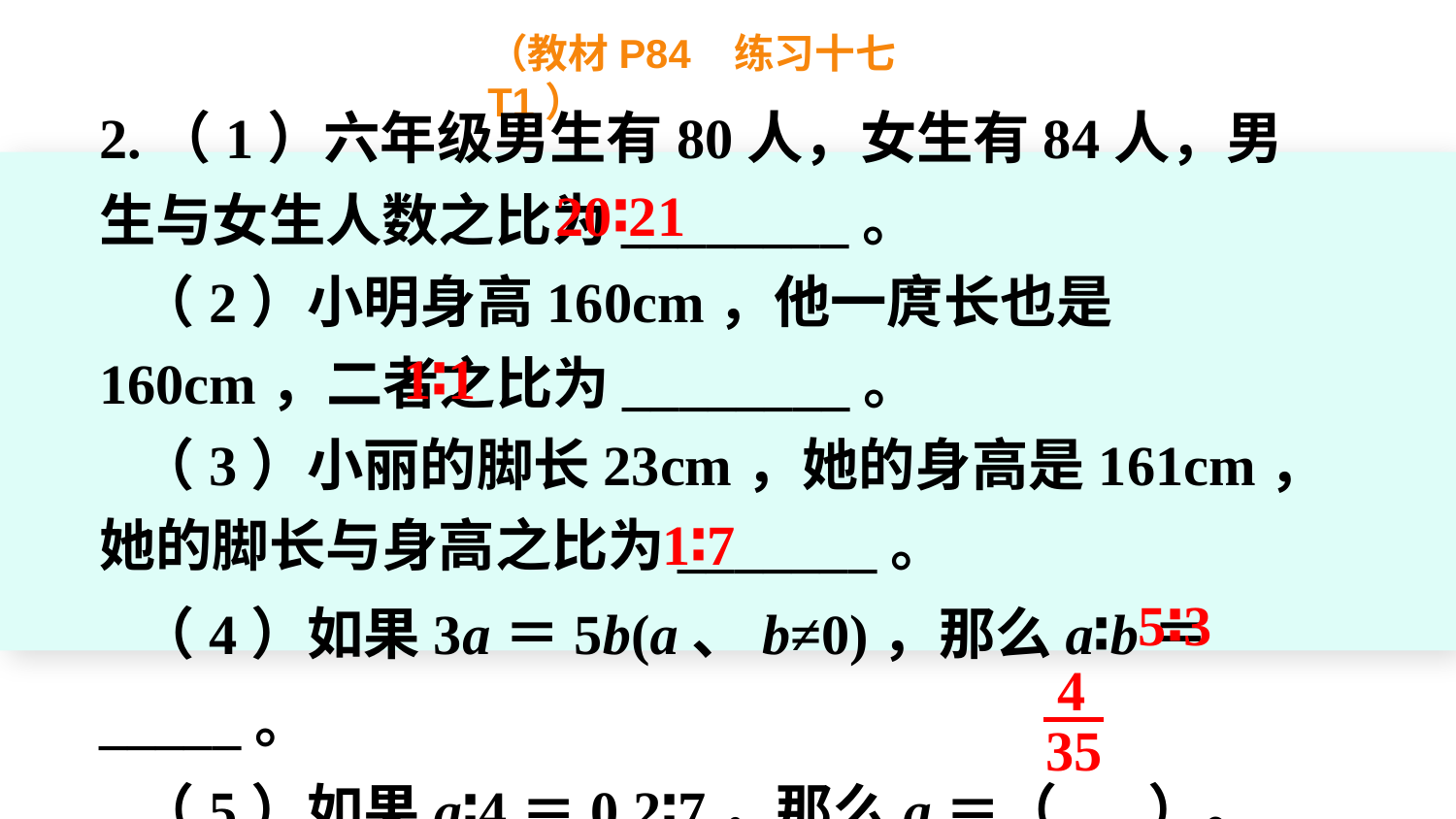

（教材P84   练习十七T1）
2.（1）六年级男生有80人，女生有84人，男生与女生人数之比为________。
  （2）小明身高160cm，他一庹长也是160cm，二者之比为________。
  （3）小丽的脚长23cm，她的身高是161cm，她的脚长与身高之比为_______。
  （4）如果3a＝5b(a、b≠0)，那么a∶b＝_____。
  （5）如果a∶4＝0.2∶7，那么a＝（       ）。
20∶21
1∶1
www.youyi100.com
1∶7
www.youyi100.com
5∶3
4
35